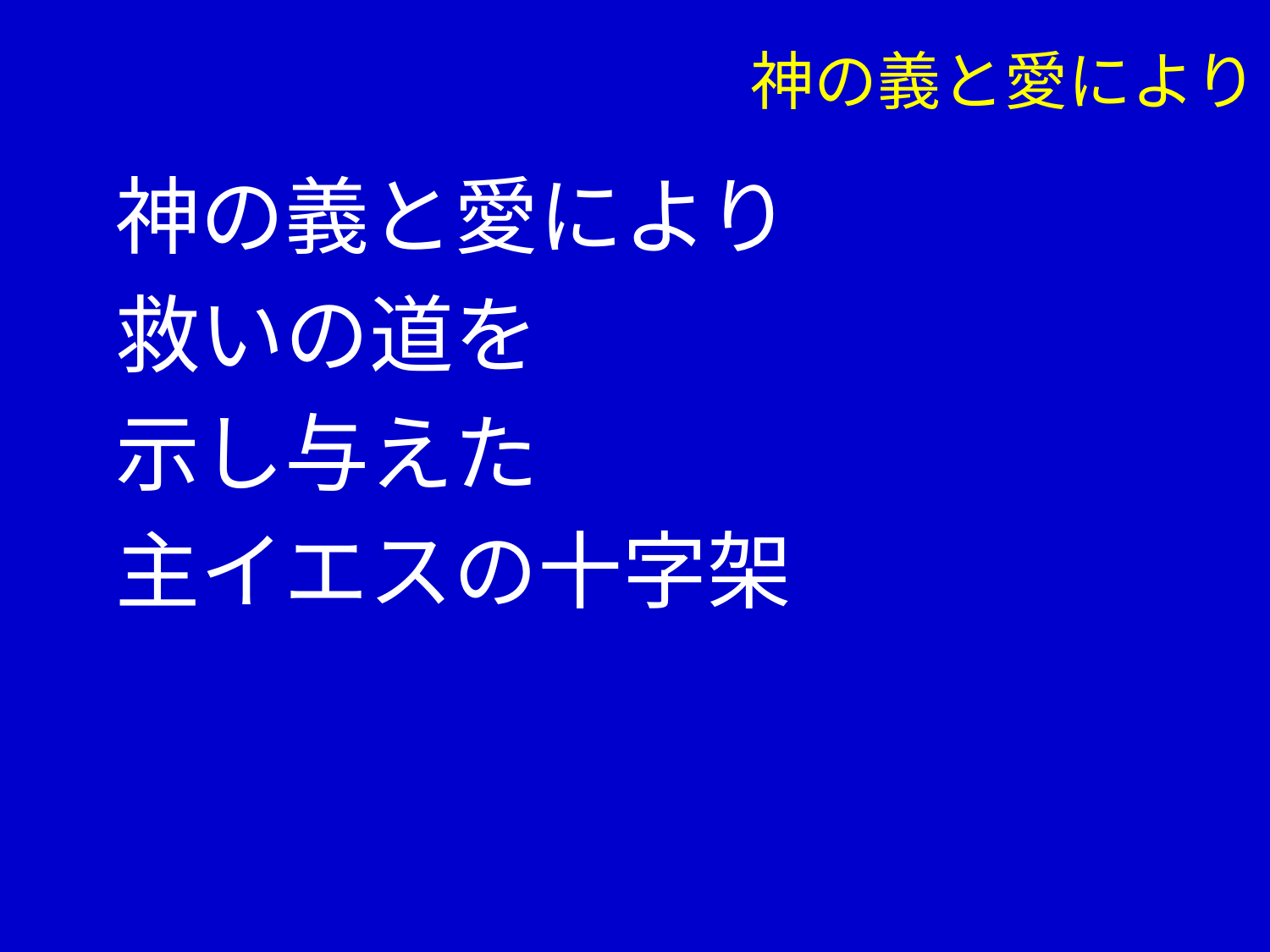

# 神の義と愛により
神の義と愛により
救いの道を
示し与えた
主イエスの十字架